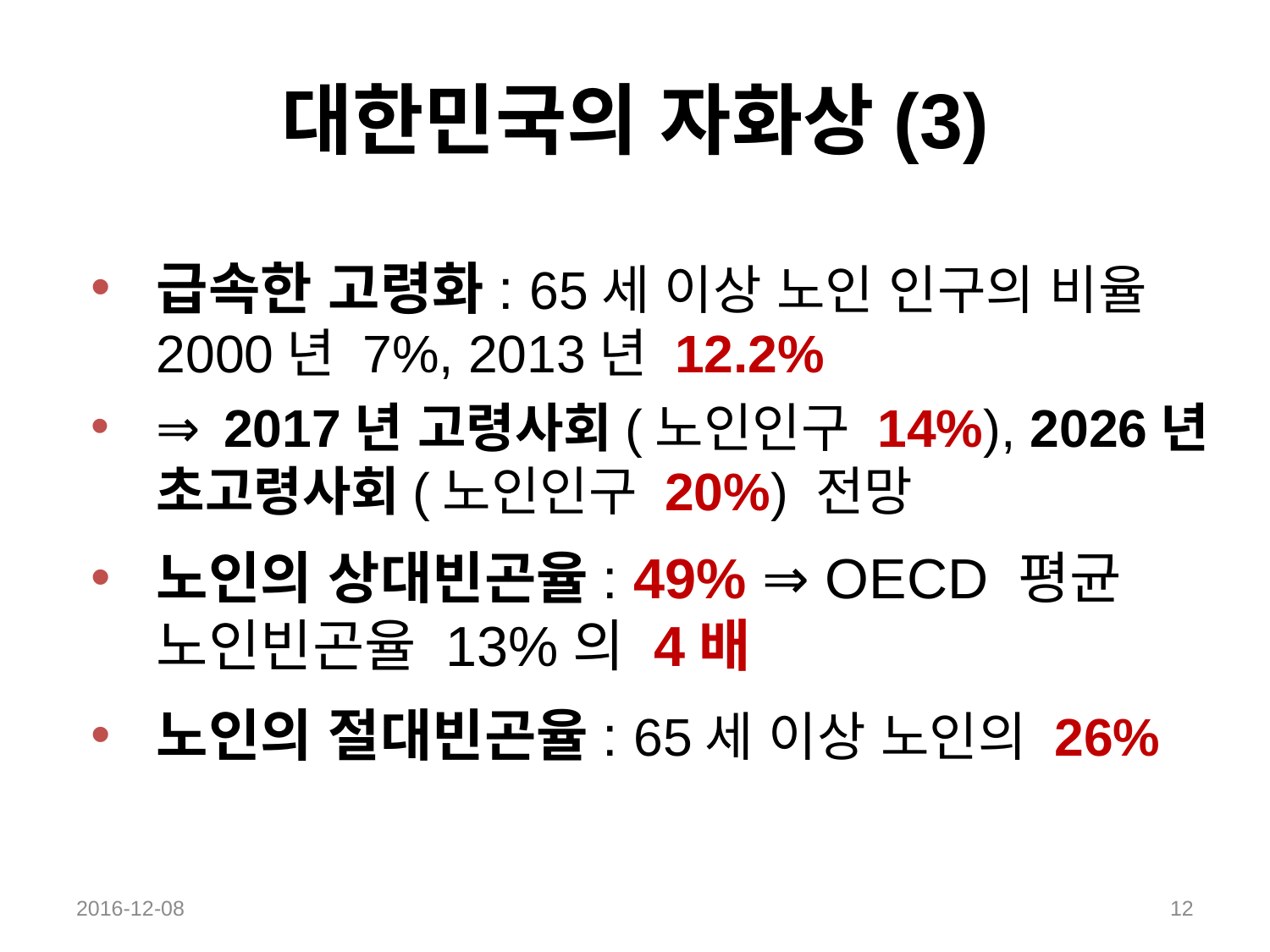

# 대한민국의 자화상(3)
급속한 고령화: 65세 이상 노인 인구의 비율  2000년 7%, 2013년 12.2%
⇒ 2017년 고령사회(노인인구 14%), 2026년 초고령사회(노인인구 20%) 전망

노인의 상대빈곤율: 49% ⇒ OECD 평균 노인빈곤율 13%의 4배

노인의 절대빈곤율: 65세 이상 노인의 26%

2016-12-08
12